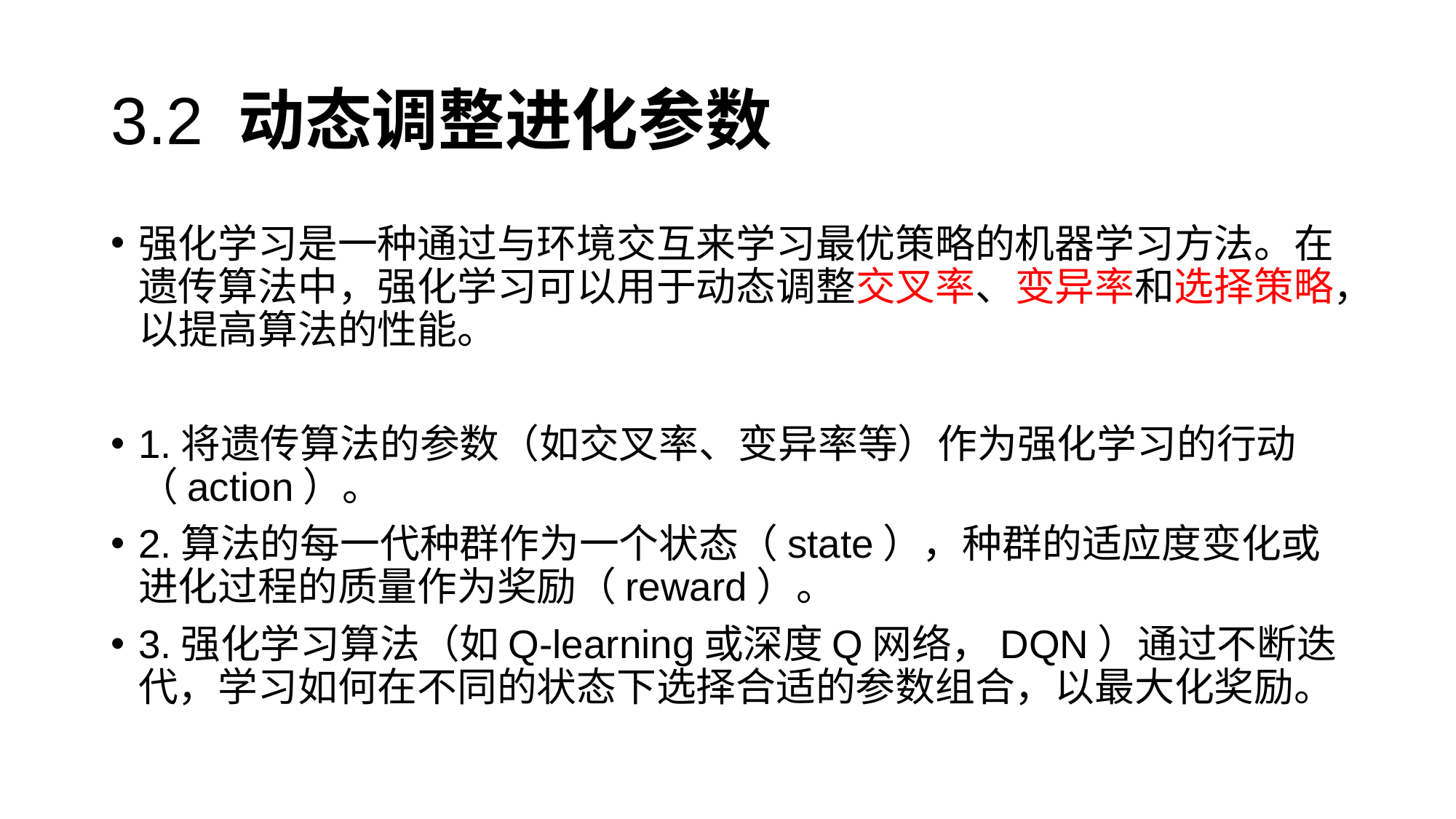

# 3.2 动态调整进化参数
强化学习是一种通过与环境交互来学习最优策略的机器学习方法。在遗传算法中，强化学习可以用于动态调整交叉率、变异率和选择策略，以提高算法的性能。

1.将遗传算法的参数（如交叉率、变异率等）作为强化学习的行动（action）。
2.算法的每一代种群作为一个状态（state），种群的适应度变化或进化过程的质量作为奖励（reward）。
3.强化学习算法（如Q-learning或深度Q网络，DQN）通过不断迭代，学习如何在不同的状态下选择合适的参数组合，以最大化奖励。